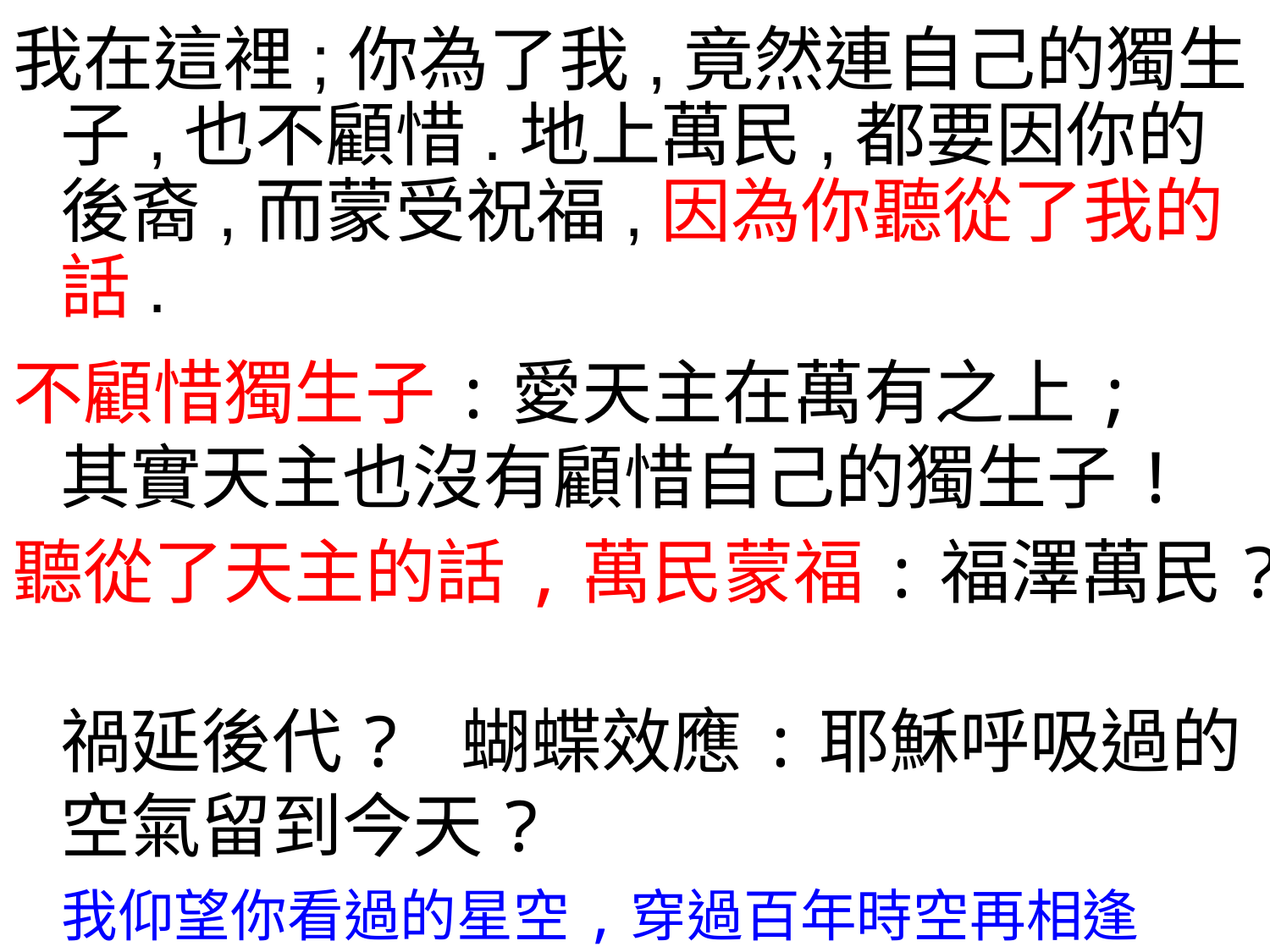

我在這裡;你為了我,竟然連自己的獨生子,也不顧惜.地上萬民,都要因你的後裔,而蒙受祝福,因為你聽從了我的話.
不顧惜獨生子:愛天主在萬有之上;
其實天主也沒有顧惜自己的獨生子!
聽從了天主的話,萬民蒙福:福澤萬民?
禍延後代? 蝴蝶效應:耶穌呼吸過的空氣留到今天?
  我仰望你看過的星空,穿過百年時空再相逢
 我吹過你吹過的晚風,那我們算不算相擁